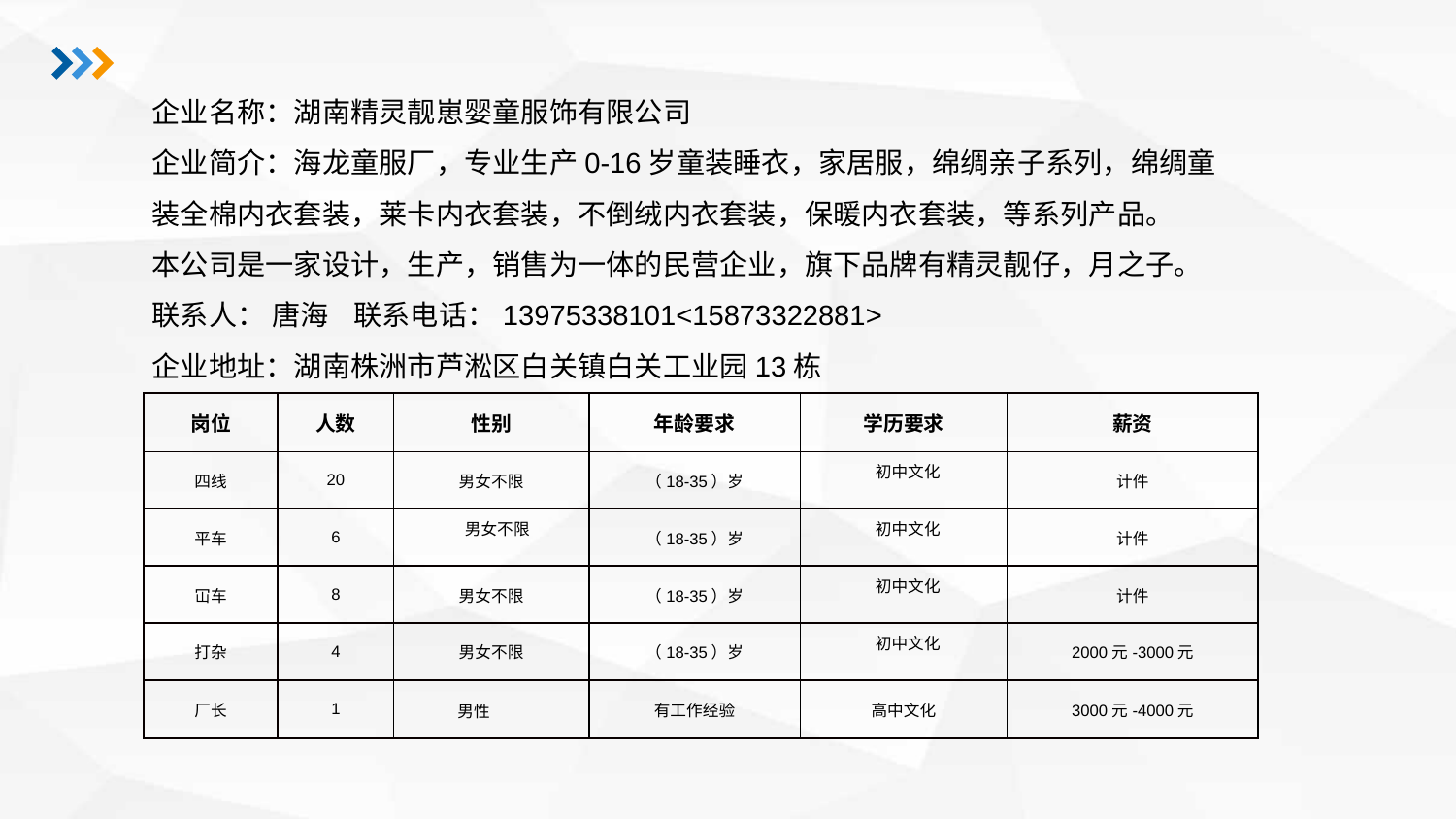

企业名称：湖南精灵靓崽婴童服饰有限公司
企业简介：海龙童服厂，专业生产0-16岁童装睡衣，家居服，绵绸亲子系列，绵绸童装全棉内衣套装，莱卡内衣套装，不倒绒内衣套装，保暖内衣套装，等系列产品。本公司是一家设计，生产，销售为一体的民营企业，旗下品牌有精灵靓仔，月之子。
联系人： 唐海    联系电话：13975338101<15873322881>
企业地址：湖南株洲市芦淞区白关镇白关工业园13栋
| 岗位 | 人数 | 性别 | 年龄要求 | 学历要求 | 薪资 |
| --- | --- | --- | --- | --- | --- |
| 四线 | 20 | 男女不限 | （18-35）岁 | 初中文化 | 计件 |
| 平车 | 6 | 男女不限 | （18-35）岁 | 初中文化 | 计件 |
| 冚车 | 8 | 男女不限 | （18-35）岁 | 初中文化 | 计件 |
| 打杂 | 4 | 男女不限 | （18-35）岁 | 初中文化 | 2000元-3000元 |
| 厂长 | 1 | 男性 | 有工作经验 | 高中文化 | 3000元-4000元 |